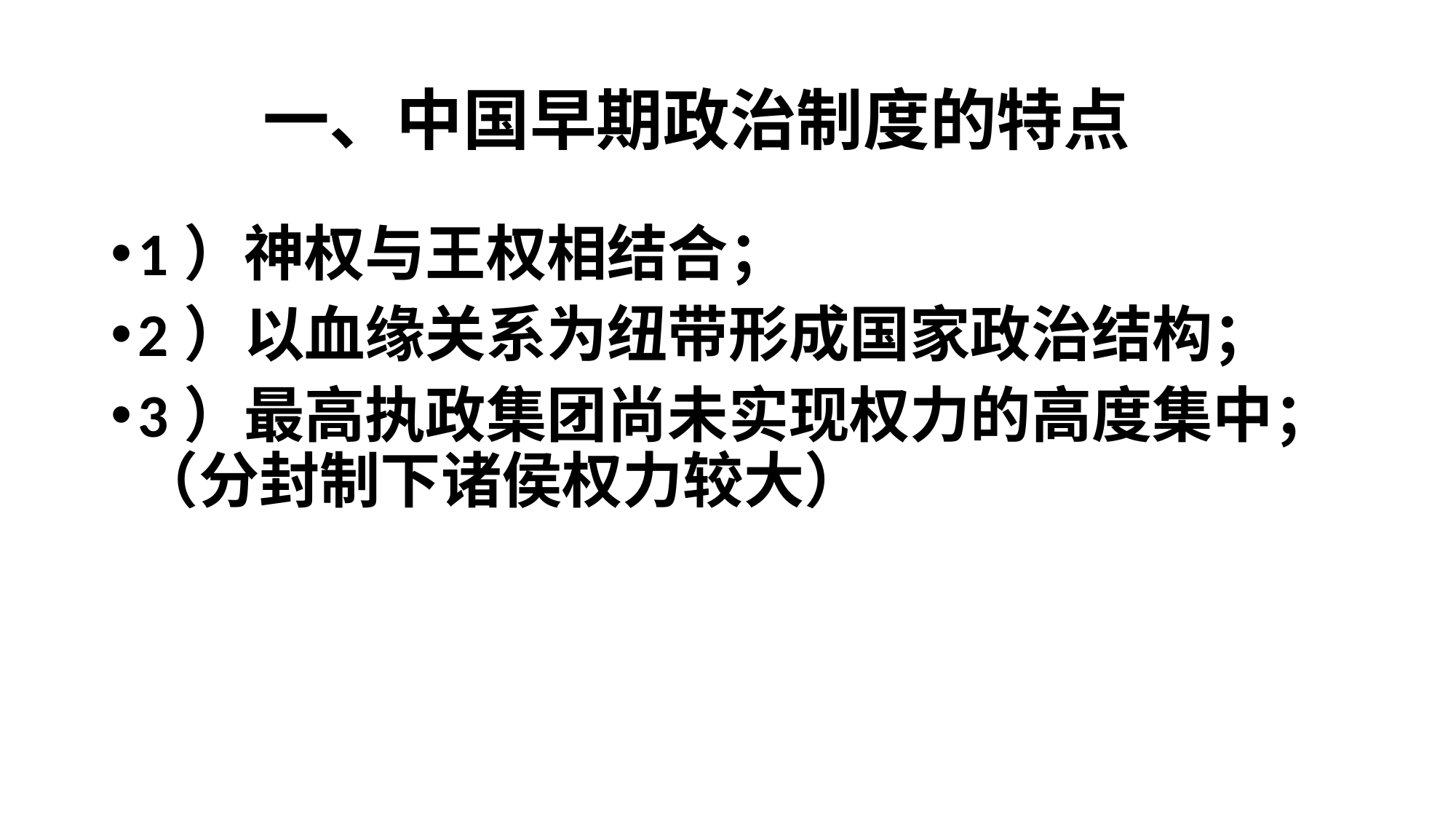

# 一、中国早期政治制度的特点
1）神权与王权相结合；
2）以血缘关系为纽带形成国家政治结构；
3）最高执政集团尚未实现权力的高度集中；（分封制下诸侯权力较大）